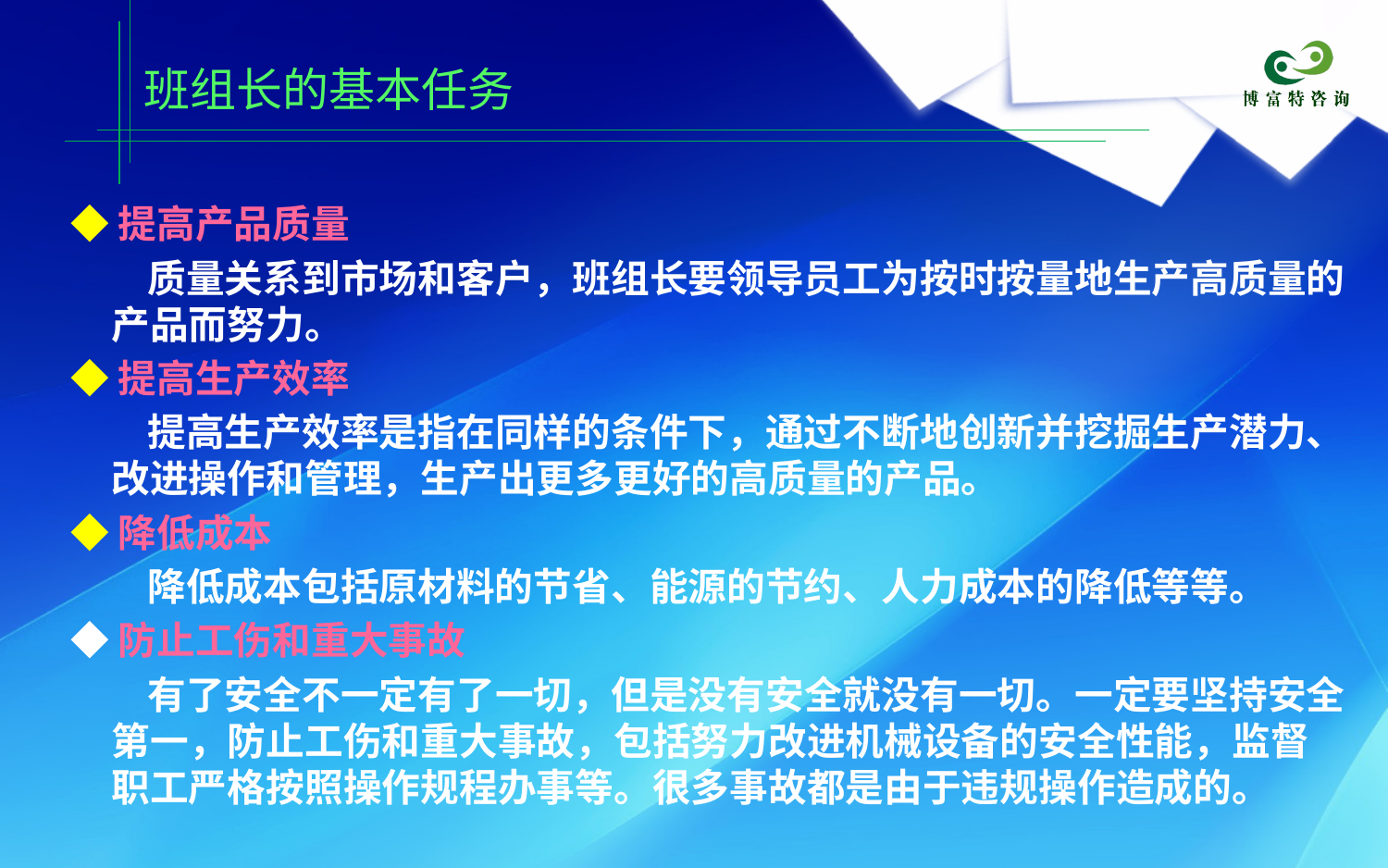

班组长的基本任务
◆提高产品质量
　　质量关系到市场和客户，班组长要领导员工为按时按量地生产高质量的产品而努力。
◆提高生产效率
　　提高生产效率是指在同样的条件下，通过不断地创新并挖掘生产潜力、改进操作和管理，生产出更多更好的高质量的产品。
◆降低成本
　　降低成本包括原材料的节省、能源的节约、人力成本的降低等等。
◆防止工伤和重大事故
　　有了安全不一定有了一切，但是没有安全就没有一切。一定要坚持安全第一，防止工伤和重大事故，包括努力改进机械设备的安全性能，监督职工严格按照操作规程办事等。很多事故都是由于违规操作造成的。